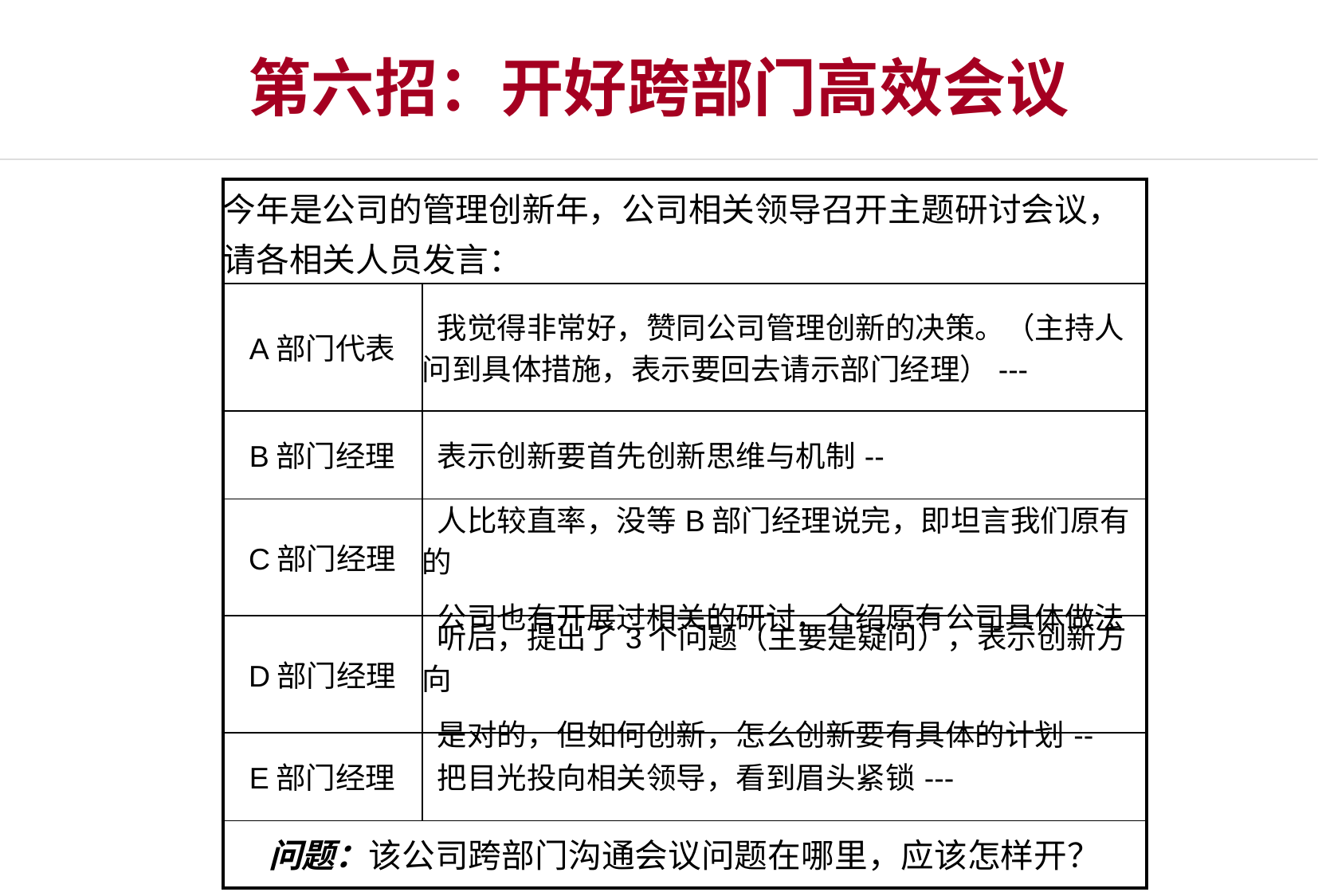

第六招：开好跨部门高效会议
| 今年是公司的管理创新年，公司相关领导召开主题研讨会议，请各相关人员发言： |  |
| --- | --- |
| A部门代表 | 我觉得非常好，赞同公司管理创新的决策。（主持人问到具体措施，表示要回去请示部门经理）--- |
| B部门经理 | 表示创新要首先创新思维与机制-- |
| C部门经理 | 人比较直率，没等B部门经理说完，即坦言我们原有的 公司也有开展过相关的研讨，介绍原有公司具体做法 |
| D部门经理 | 听后，提出了3个问题（主要是疑问），表示创新方向 是对的，但如何创新，怎么创新要有具体的计划-- |
| E部门经理 | 把目光投向相关领导，看到眉头紧锁--- |
| 问题：该公司跨部门沟通会议问题在哪里，应该怎样开？ |  |